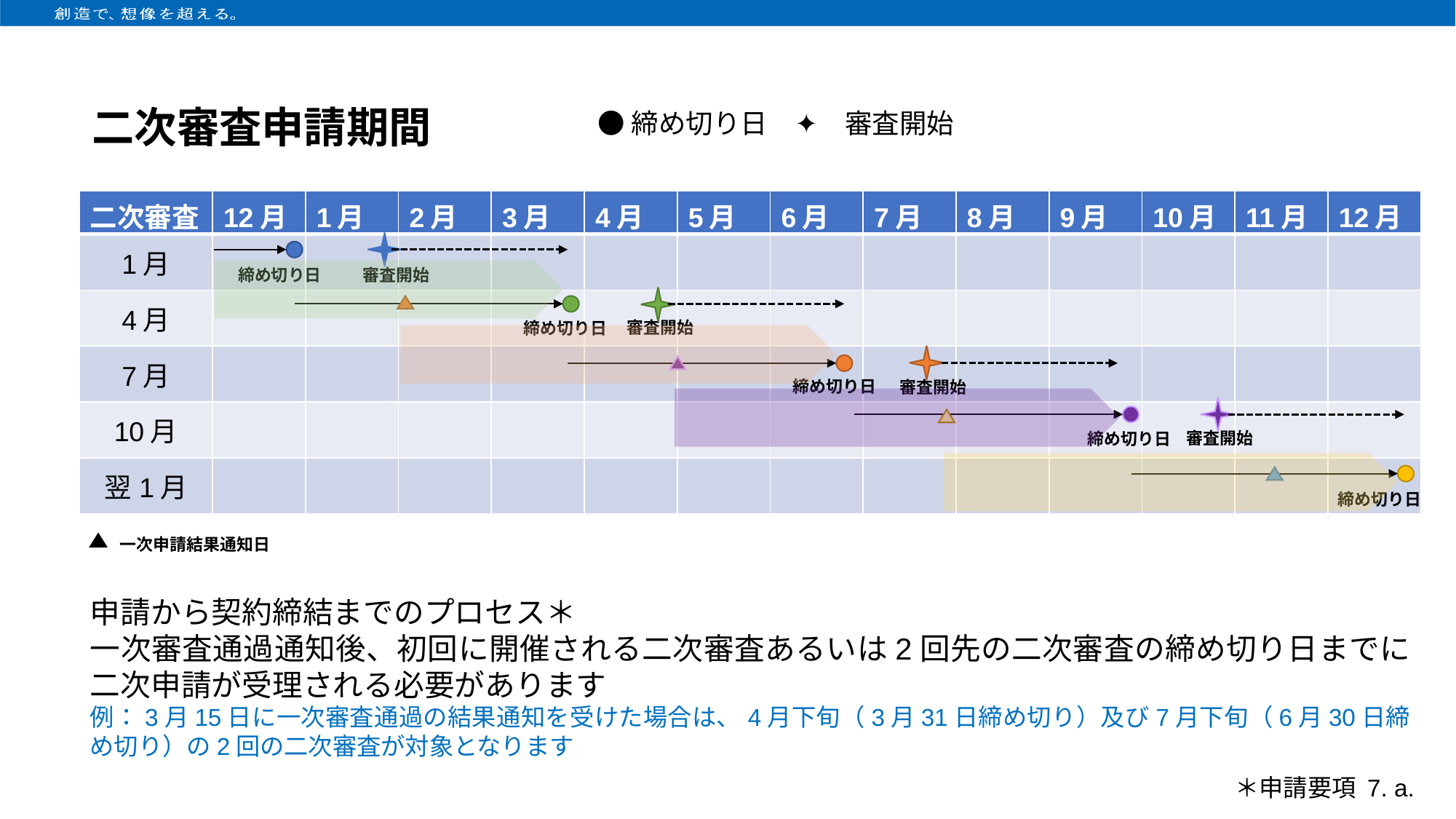

二次審査申請期間
●締め切り日　✦　審査開始
| 二次審査 | 12月 | 1月 | 2月 | 3月 | 4月 | 5月 | 6月 | 7月 | 8月 | 9月 | 10月 | 11月 | 12月 |
| --- | --- | --- | --- | --- | --- | --- | --- | --- | --- | --- | --- | --- | --- |
| 1月 |  |  |  |  |  |  |  |  |  |  |  |  |  |
| 4月 |  |  |  |  |  |  |  |  |  |  |  |  |  |
| 7月 |  |  |  |  |  |  |  |  |  |  |  |  |  |
| 10月 |  |  |  |  |  |  |  |  |  |  |  |  |  |
| 翌1月 |  |  |  |  |  |  |  |  |  |  |  |  |  |

締め切り日
審査開始

審査開始
締め切り日

締め切り日
審査開始

審査開始
締め切り日

締め切り日
一次申請結果通知日

申請から契約締結までのプロセス＊
一次審査通過通知後、初回に開催される二次審査あるいは2回先の二次審査の締め切り日までに二次申請が受理される必要があります
例：3月15日に一次審査通過の結果通知を受けた場合は、4月下旬（3月31日締め切り）及び7月下旬（6月30日締め切り）の2回の二次審査が対象となります
＊申請要項 7. a.